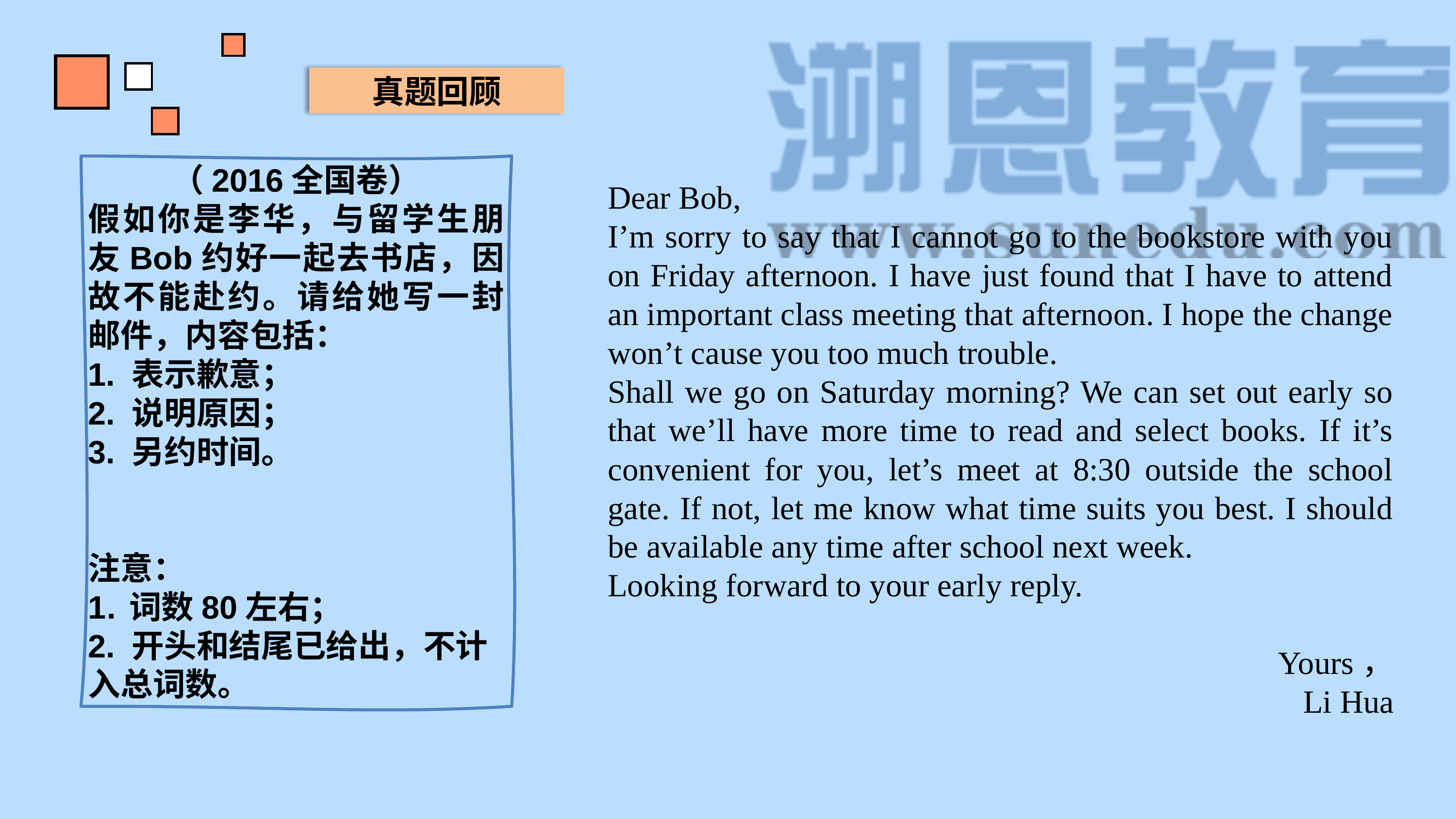

真题回顾
（2016全国卷）
假如你是李华，与留学生朋友Bob约好一起去书店，因故不能赴约。请给她写一封邮件，内容包括：
1. 表示歉意；
2. 说明原因；
3. 另约时间。

注意：
词数80左右；
2. 开头和结尾已给出，不计入总词数。
Dear Bob,
I’m sorry to say that I cannot go to the bookstore with you on Friday afternoon. I have just found that I have to attend an important class meeting that afternoon. I hope the change won’t cause you too much trouble.
Shall we go on Saturday morning? We can set out early so that we’ll have more time to read and select books. If it’s convenient for you, let’s meet at 8:30 outside the school gate. If not, let me know what time suits you best. I should be available any time after school next week.
Looking forward to your early reply.

Yours，
Li Hua